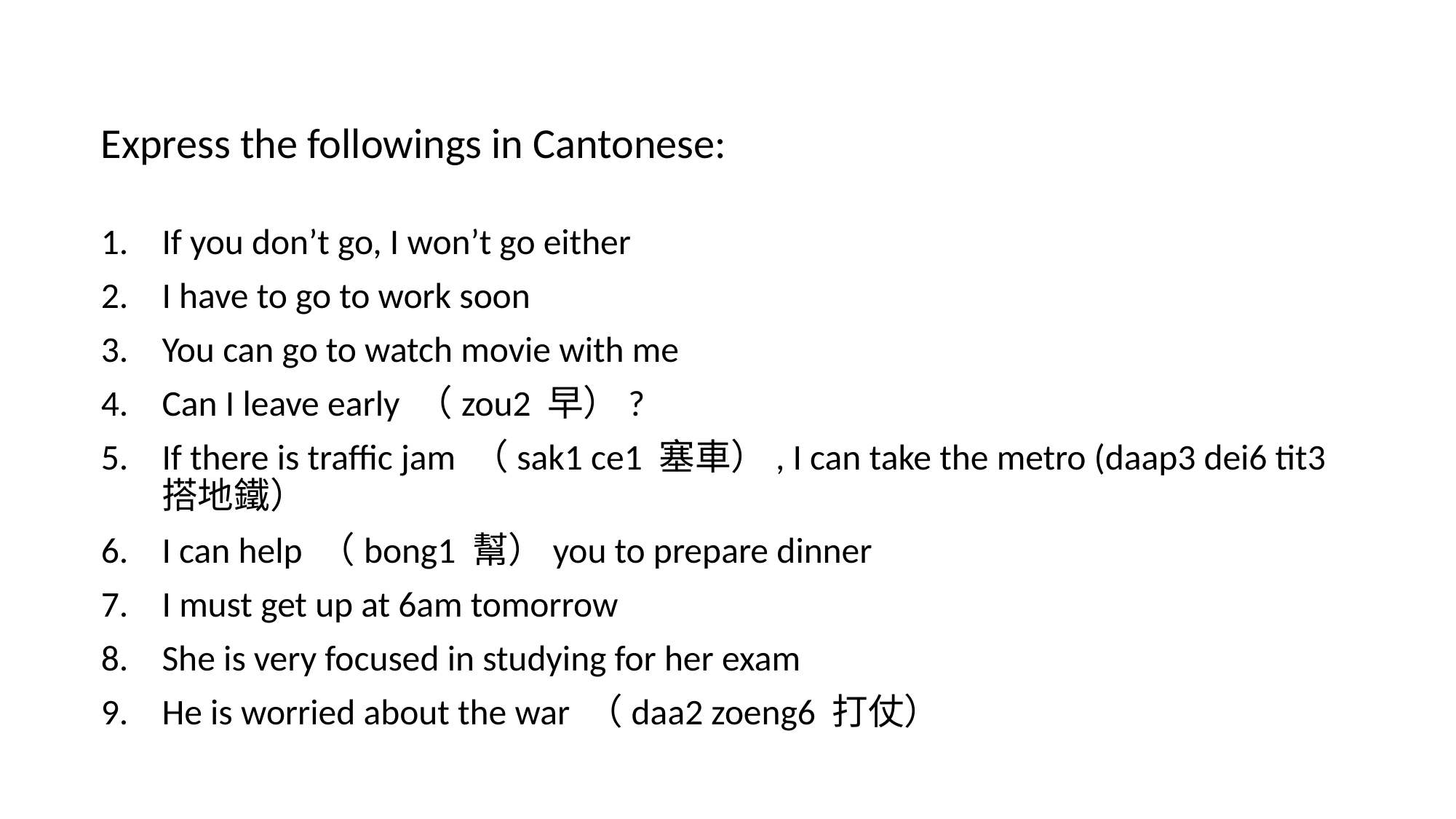

Express the followings in Cantonese:
If you don’t go, I won’t go either
I have to go to work soon
You can go to watch movie with me
Can I leave early （zou2 早）?
If there is traffic jam （sak1 ce1 塞車）, I can take the metro (daap3 dei6 tit3 搭地鐵）
I can help （bong1 幫）you to prepare dinner
I must get up at 6am tomorrow
She is very focused in studying for her exam
He is worried about the war （daa2 zoeng6 打仗）